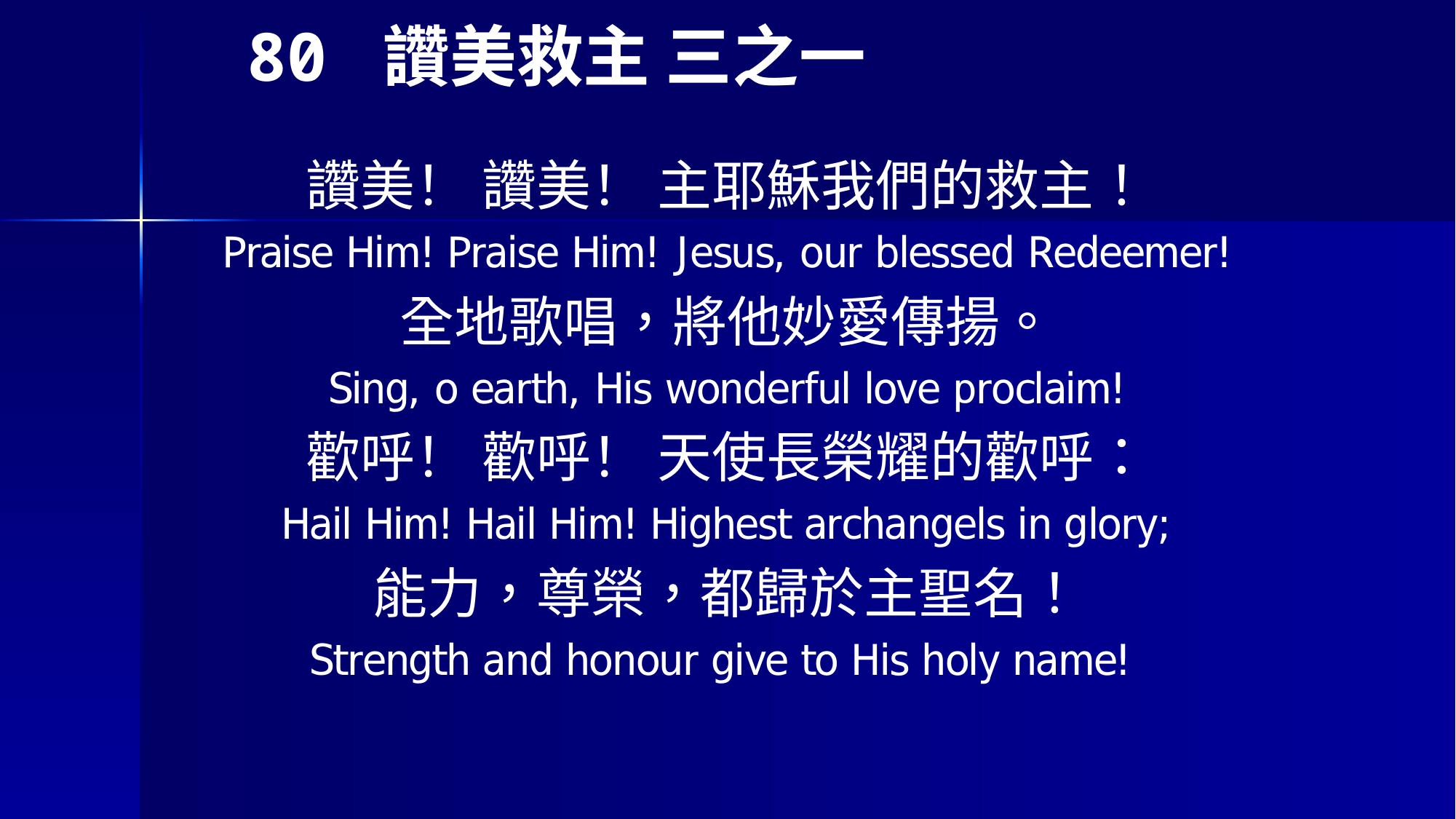

# 80 讚美救主 三之一
讚美！ 讚美！ 主耶穌我們的救主！
Praise Him! Praise Him! Jesus, our blessed Redeemer!
全地歌唱，將他妙愛傳揚。
Sing, o earth, His wonderful love proclaim!
歡呼！ 歡呼！ 天使長榮耀的歡呼：
Hail Him! Hail Him! Highest archangels in glory;
能力，尊榮，都歸於主聖名！
Strength and honour give to His holy name!